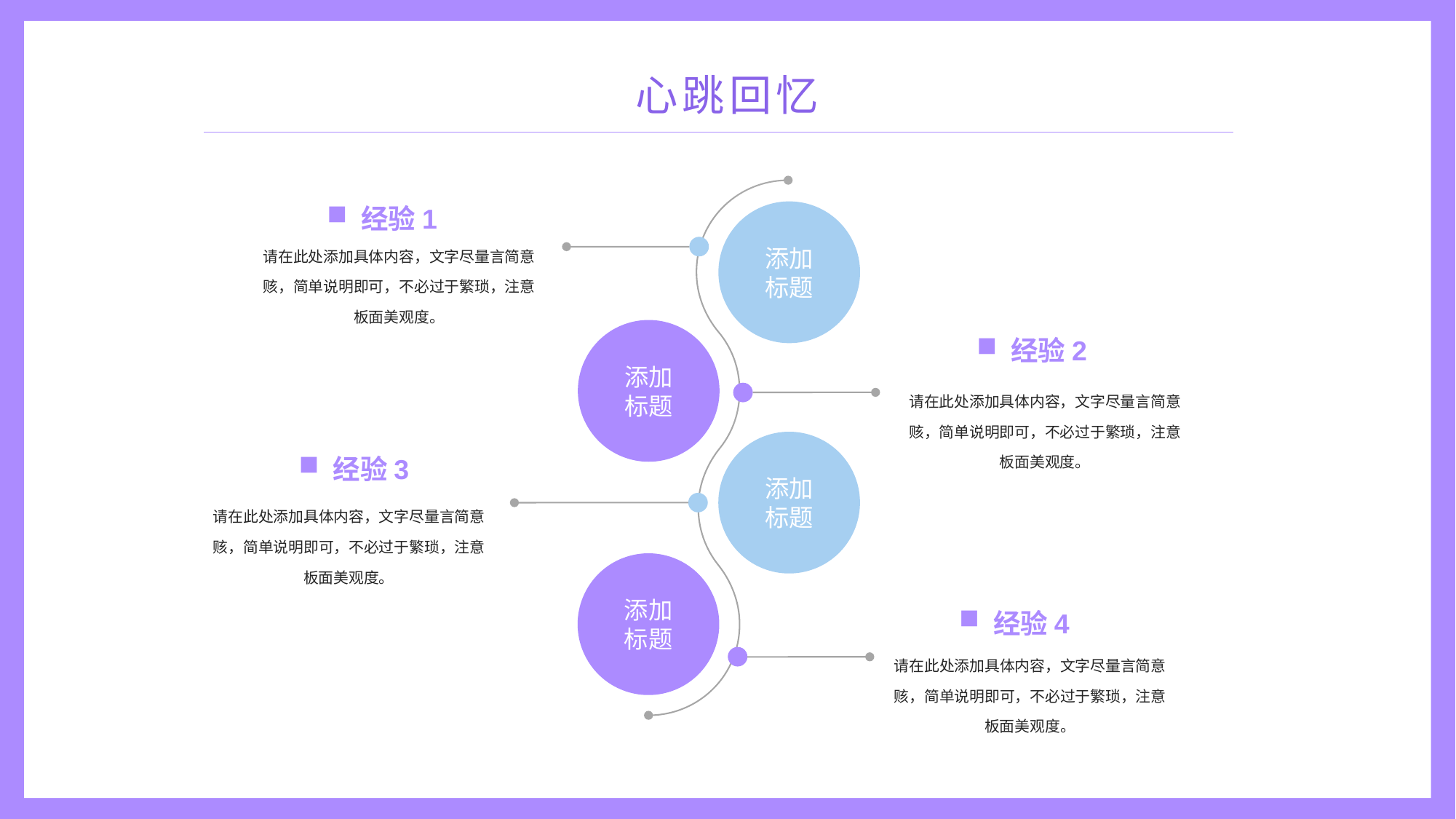

心跳回忆

经验1
添加
标题
请在此处添加具体内容，文字尽量言简意赅，简单说明即可，不必过于繁琐，注意板面美观度。

经验2
添加
标题
请在此处添加具体内容，文字尽量言简意赅，简单说明即可，不必过于繁琐，注意板面美观度。

添加
标题
经验3
请在此处添加具体内容，文字尽量言简意赅，简单说明即可，不必过于繁琐，注意板面美观度。

添加
标题
经验4
请在此处添加具体内容，文字尽量言简意赅，简单说明即可，不必过于繁琐，注意板面美观度。